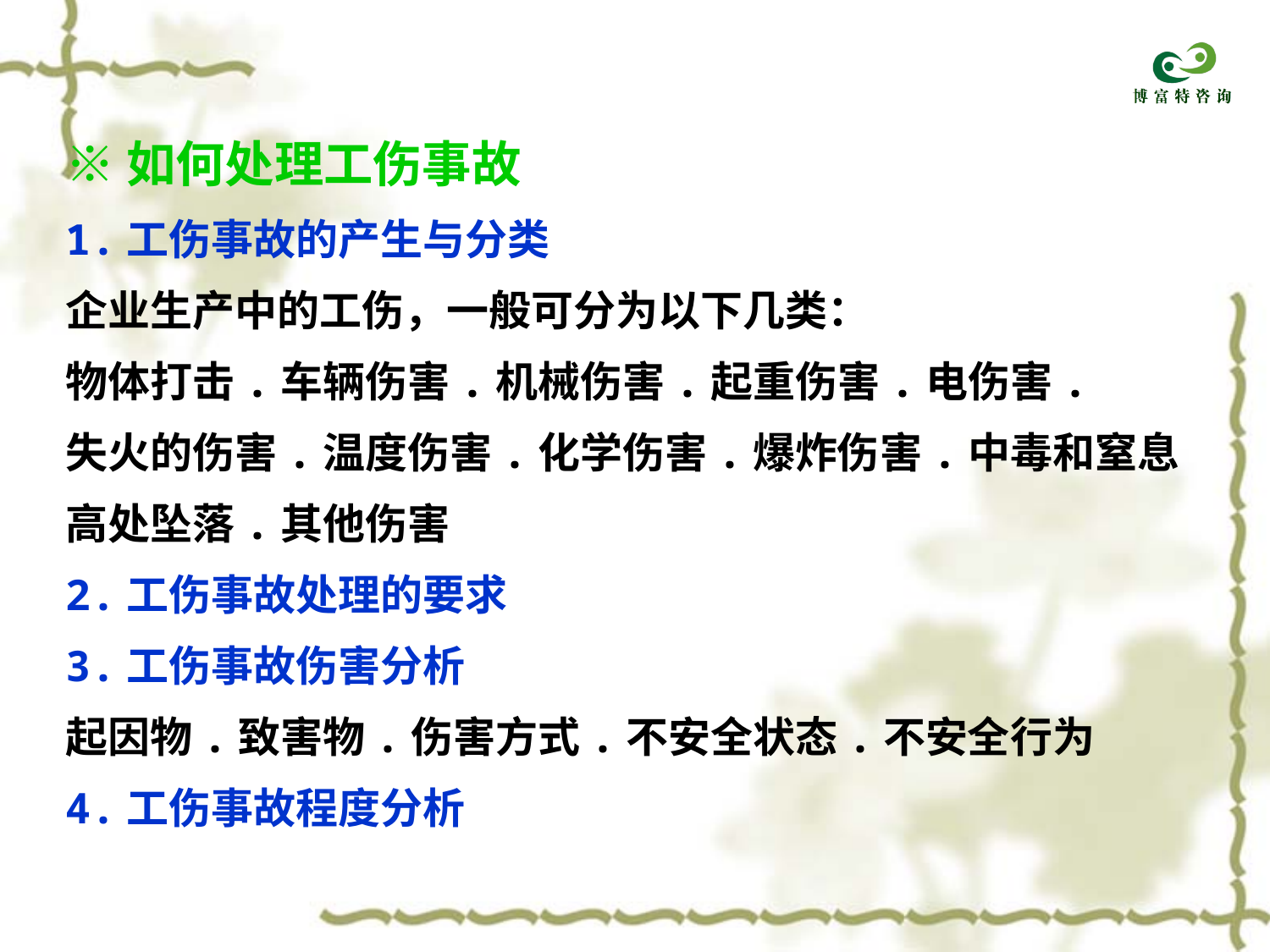

※如何处理工伤事故
1.工伤事故的产生与分类
企业生产中的工伤，一般可分为以下几类：
物体打击.车辆伤害.机械伤害.起重伤害.电伤害.
失火的伤害.温度伤害.化学伤害.爆炸伤害.中毒和窒息
高处坠落.其他伤害
2.工伤事故处理的要求
3.工伤事故伤害分析
起因物.致害物.伤害方式.不安全状态.不安全行为
4.工伤事故程度分析